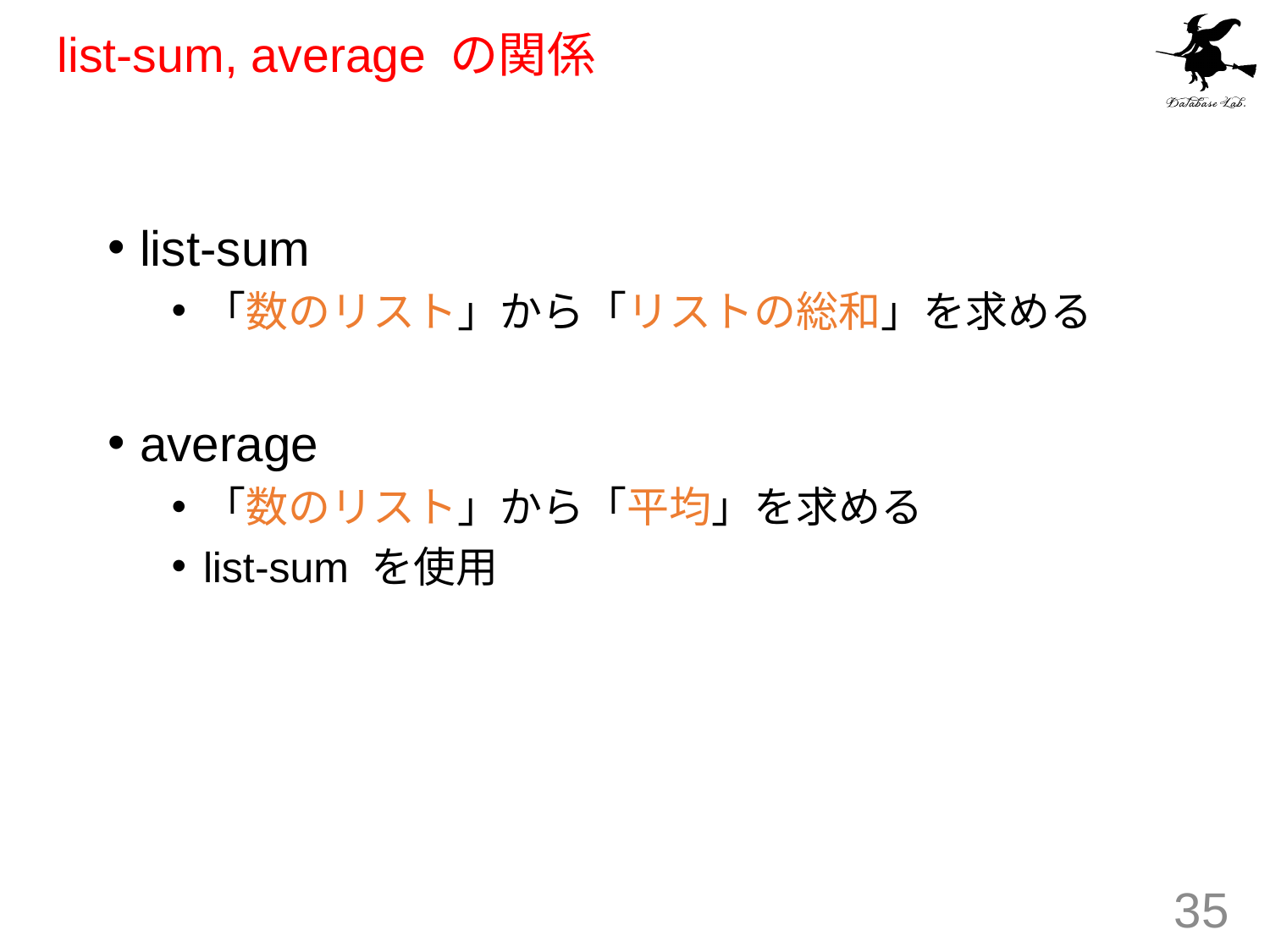

# list-sum, average の関係
list-sum
「数のリスト」から「リストの総和」を求める

average
「数のリスト」から「平均」を求める
list-sum を使用

35